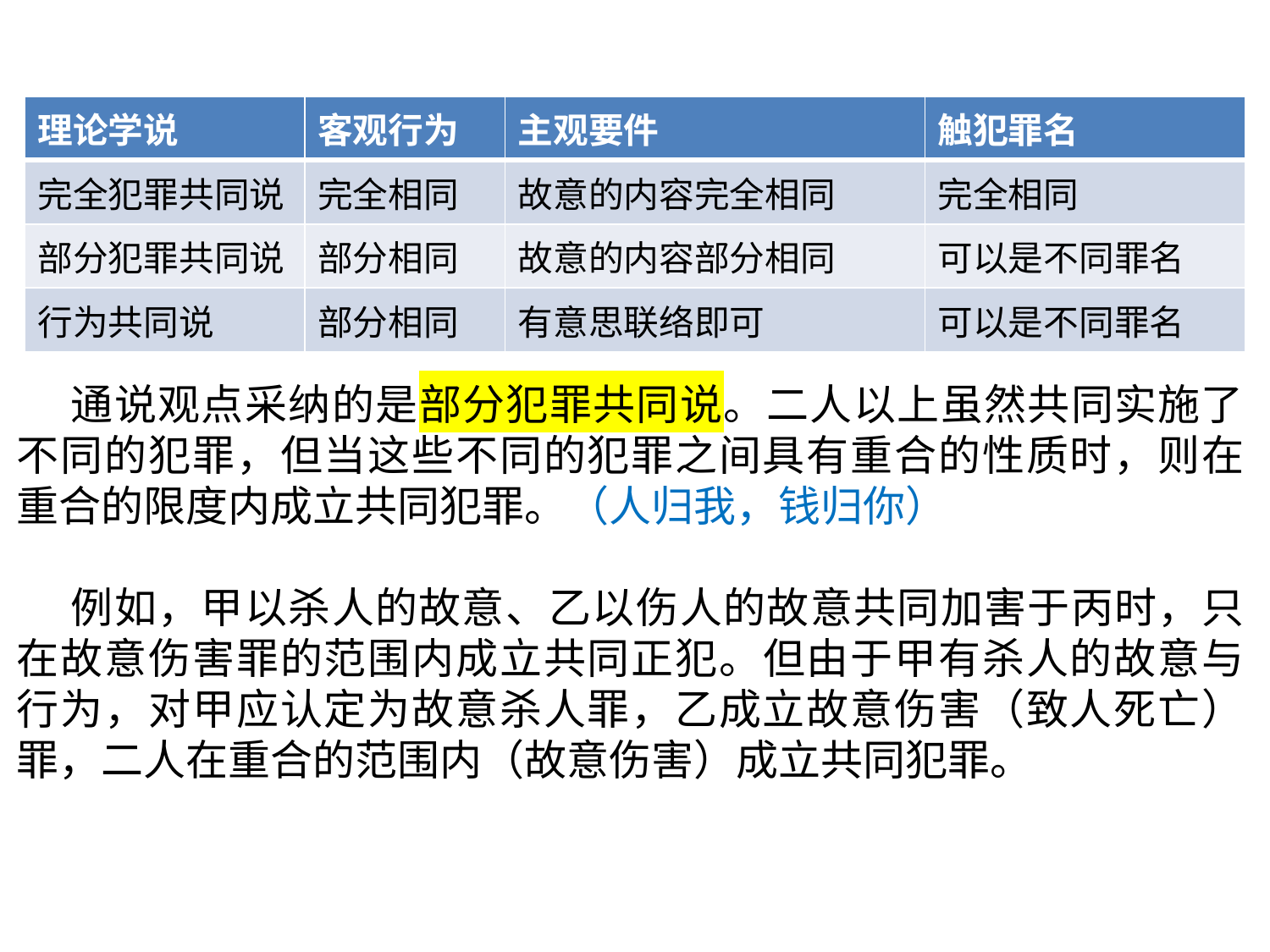

| 理论学说 | 客观行为 | 主观要件 | 触犯罪名 |
| --- | --- | --- | --- |
| 完全犯罪共同说 | 完全相同 | 故意的内容完全相同 | 完全相同 |
| 部分犯罪共同说 | 部分相同 | 故意的内容部分相同 | 可以是不同罪名 |
| 行为共同说 | 部分相同 | 有意思联络即可 | 可以是不同罪名 |

    通说观点采纳的是部分犯罪共同说。二人以上虽然共同实施了不同的犯罪，但当这些不同的犯罪之间具有重合的性质时，则在重合的限度内成立共同犯罪。（人归我，钱归你）

    例如，甲以杀人的故意、乙以伤人的故意共同加害于丙时，只在故意伤害罪的范围内成立共同正犯。但由于甲有杀人的故意与行为，对甲应认定为故意杀人罪，乙成立故意伤害（致人死亡）罪，二人在重合的范围内（故意伤害）成立共同犯罪。